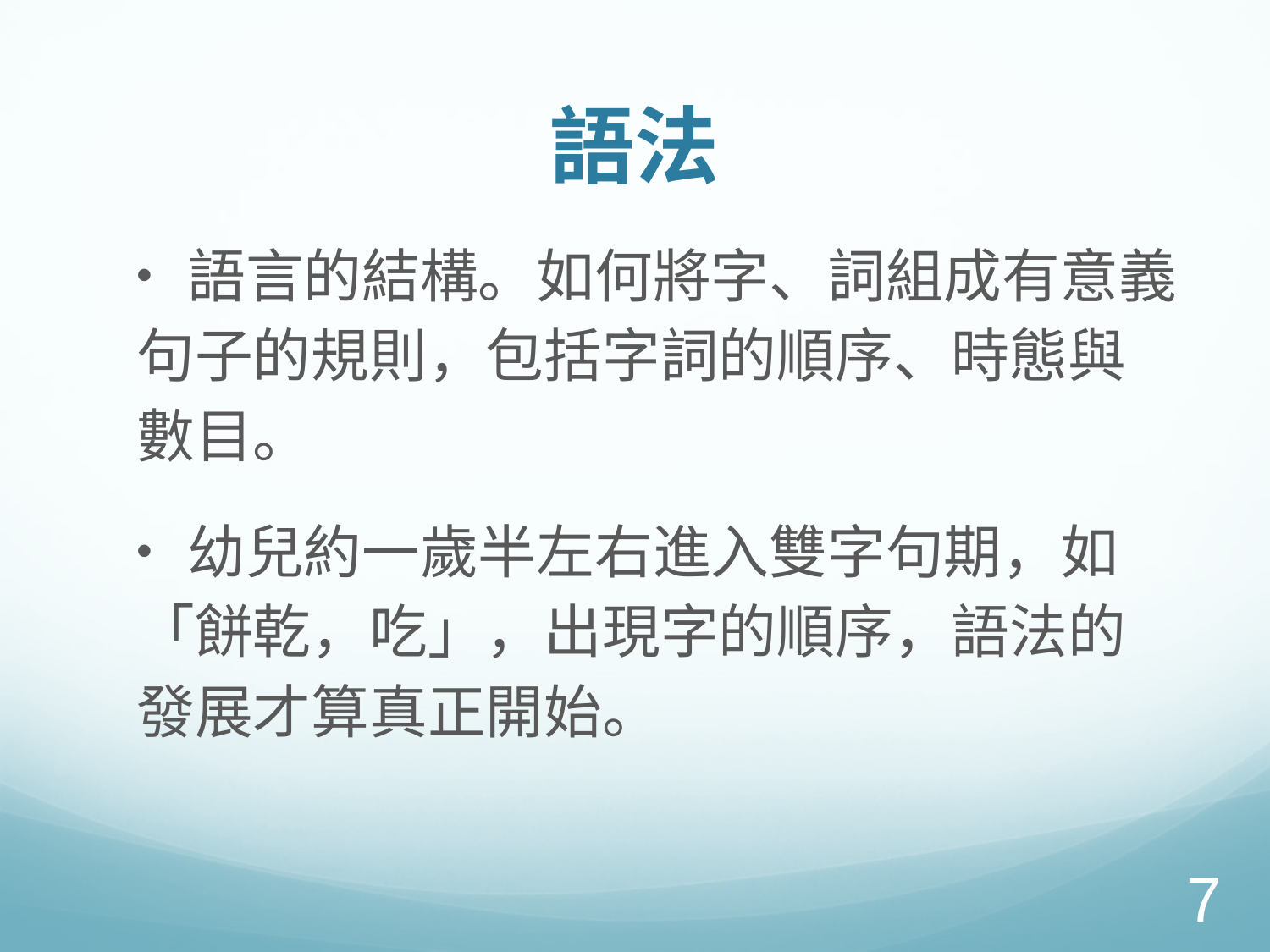

# 語法
  ‧語言的結構。如何將字、詞組成有意義句子的規則，包括字詞的順序、時態與數目。
  ‧幼兒約一歲半左右進入雙字句期，如「餅乾，吃」，出現字的順序，語法的發展才算真正開始。

7